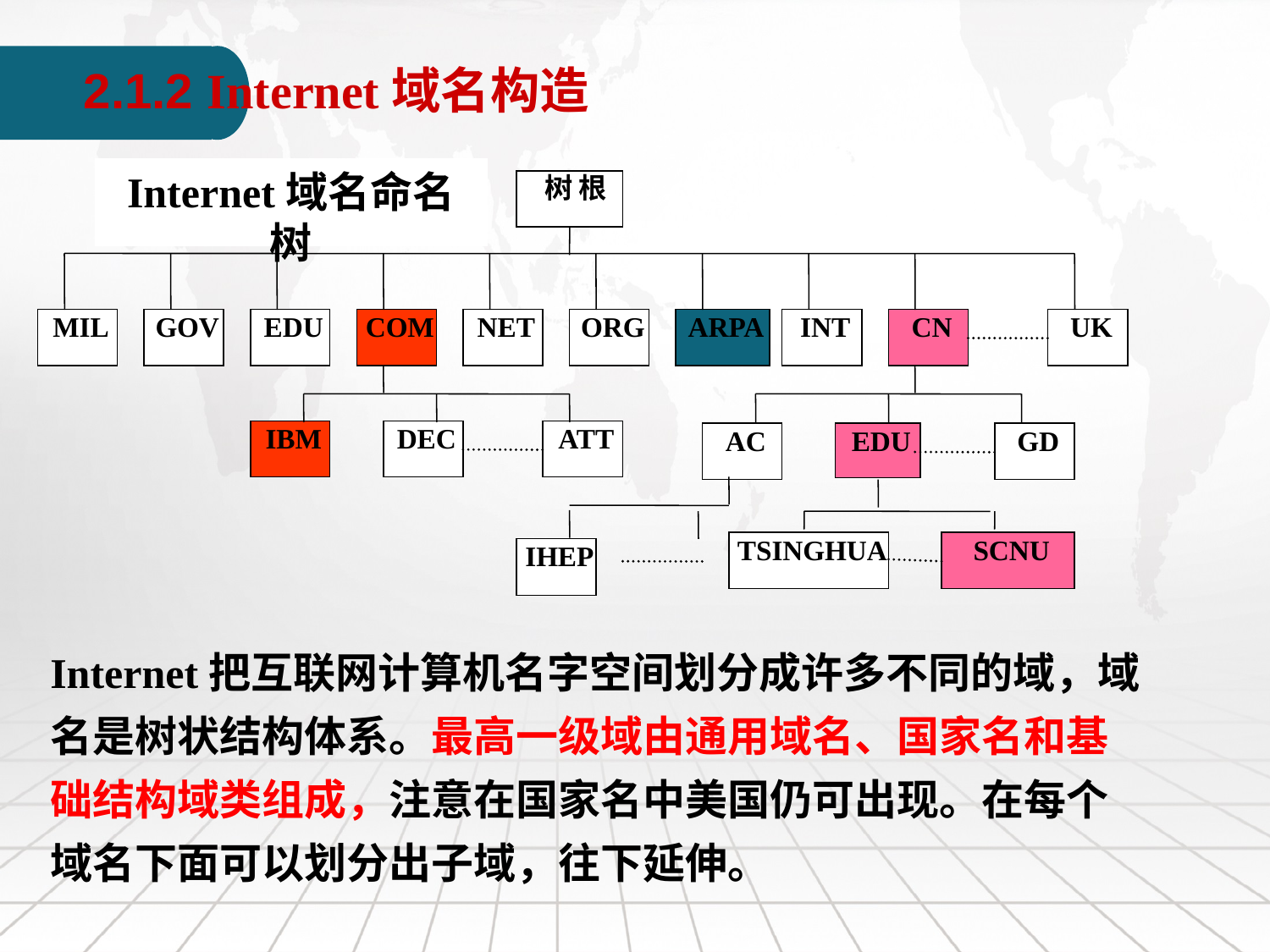

2.1.2 Internet域名构造
Internet域名命名树
 树 根

 MIL

 GOV

 EDU

 COM

 NET

 ORG

 ARPA

 INT

 CN

 UK

 IBM

 DEC

 ATT

 AC

 EDU

 GD

 TSINGHUA

 SCNU

 IHEP

Internet把互联网计算机名字空间划分成许多不同的域，域名是树状结构体系。最高一级域由通用域名、国家名和基础结构域类组成，注意在国家名中美国仍可出现。在每个域名下面可以划分出子域，往下延伸。